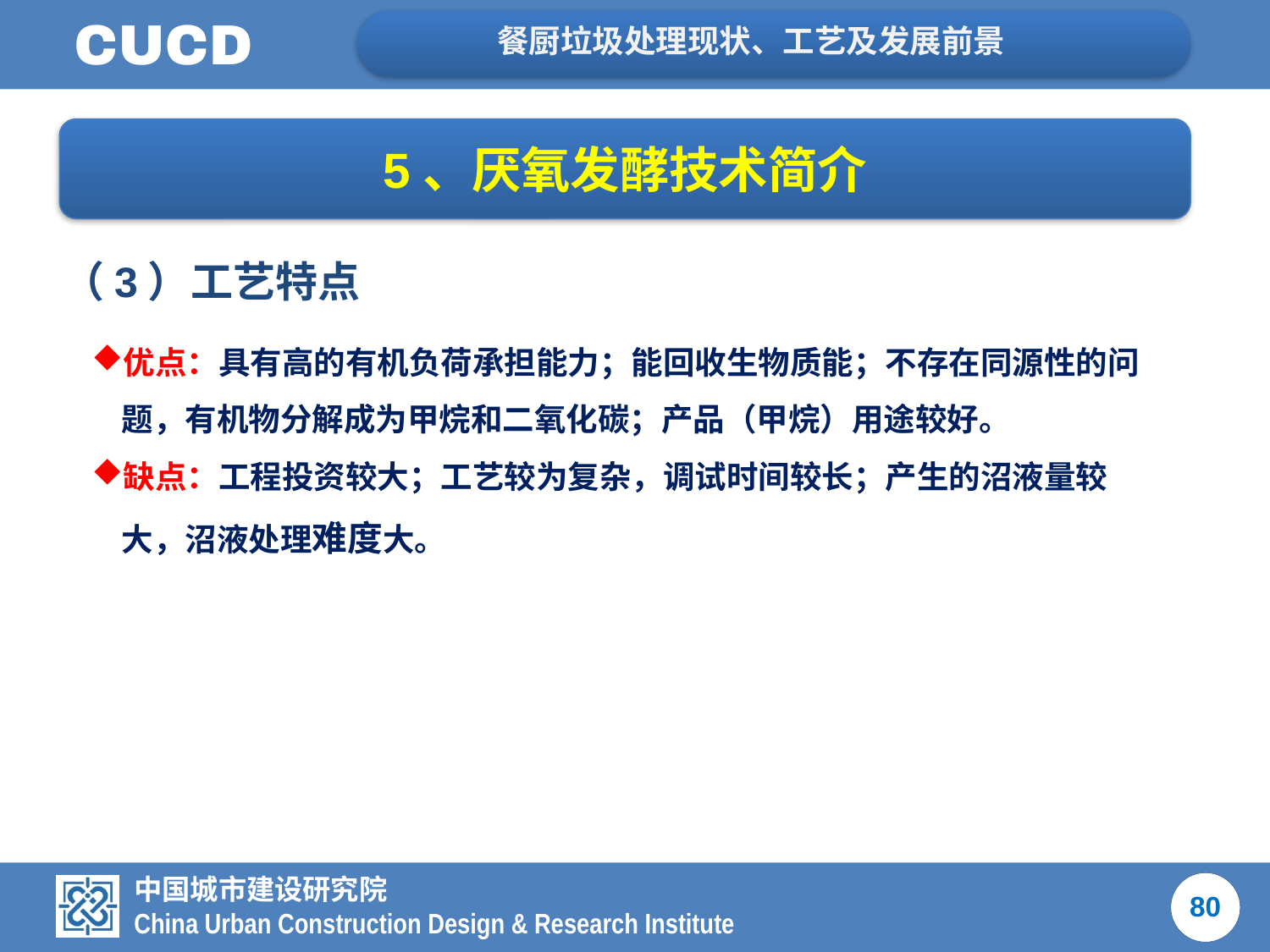

5、厌氧发酵技术简介
（3）工艺特点
优点：具有高的有机负荷承担能力；能回收生物质能；不存在同源性的问题，有机物分解成为甲烷和二氧化碳；产品（甲烷）用途较好。
缺点：工程投资较大；工艺较为复杂，调试时间较长；产生的沼液量较大，沼液处理难度大。
80